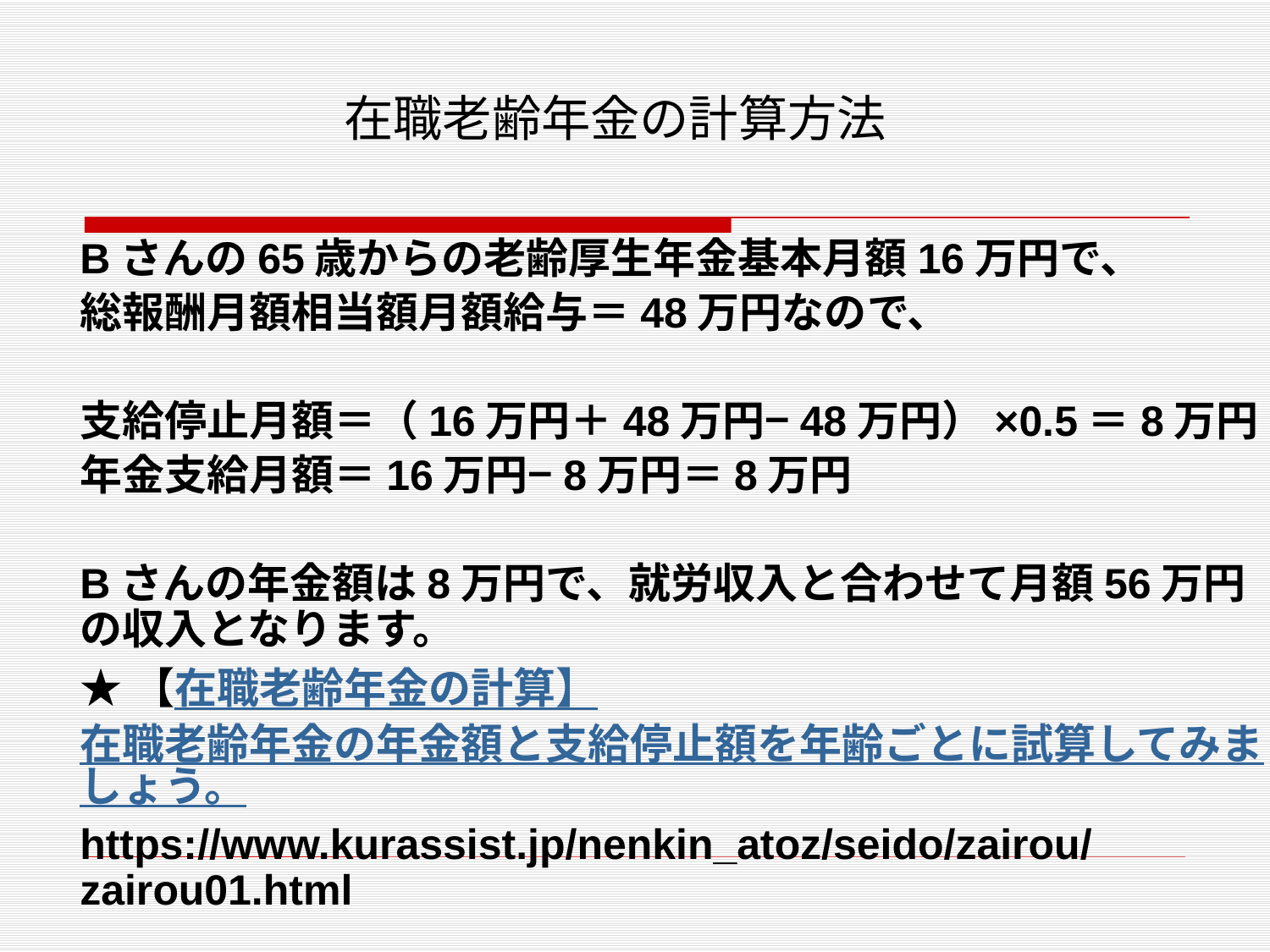

# 在職老齢年金の計算方法
Bさんの65歳からの老齢厚生年金基本月額16万円で、
総報酬月額相当額月額給与＝48万円なので、

支給停止月額＝（16万円＋48万円−48万円）×0.5＝8万円
年金支給月額＝16万円−8万円＝8万円

Bさんの年金額は8万円で、就労収入と合わせて月額56万円の収入となります。
★【在職老齢年金の計算】在職老齢年金の年金額と支給停止額を年齢ごとに試算してみましょう。
https://www.kurassist.jp/nenkin_atoz/seido/zairou/zairou01.html